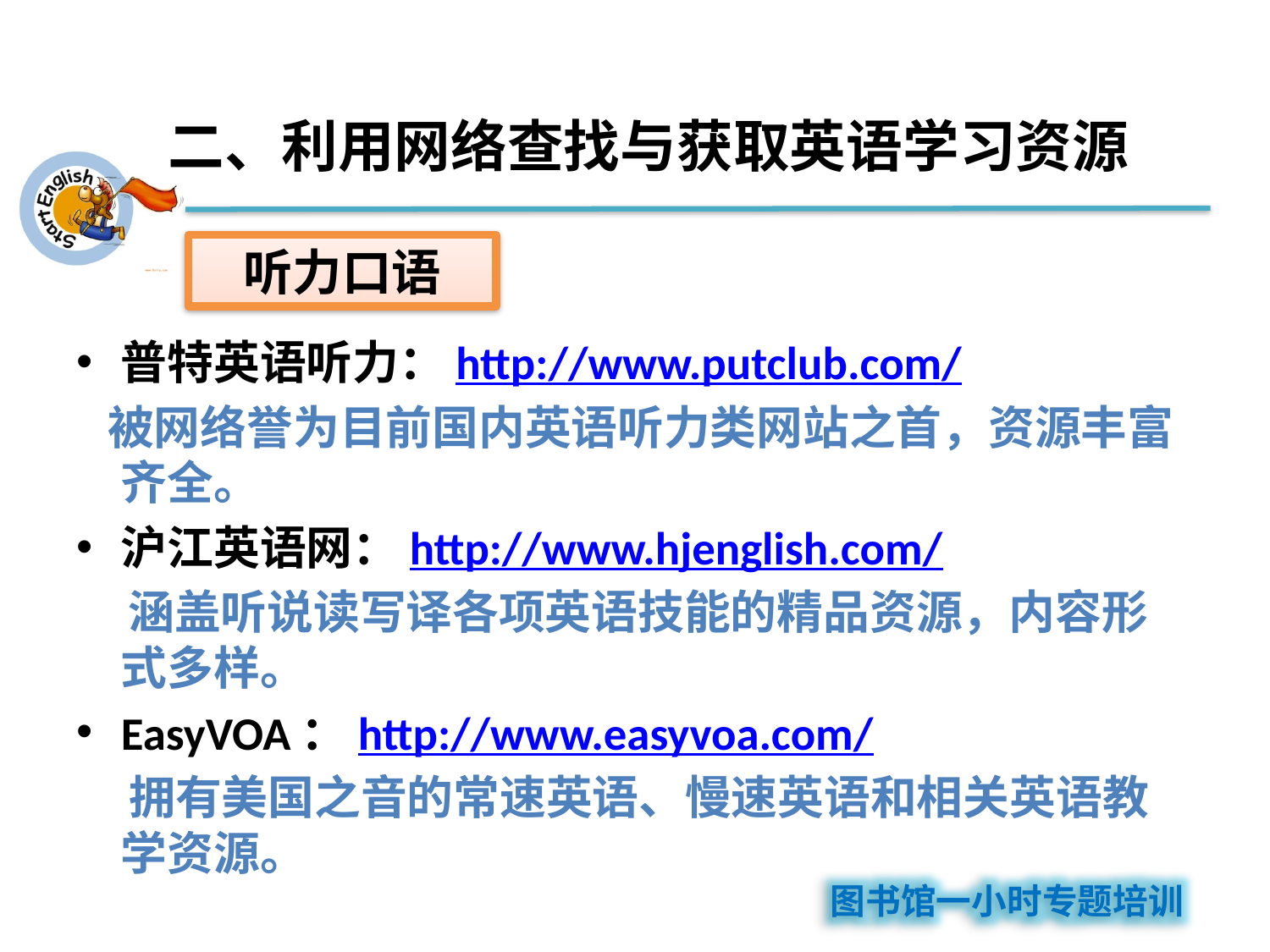

# 二、利用网络查找与获取英语学习资源
听力口语

普特英语听力：http://www.putclub.com/
  被网络誉为目前国内英语听力类网站之首，资源丰富齐全。
沪江英语网：http://www.hjenglish.com/
    涵盖听说读写译各项英语技能的精品资源，内容形式多样。
EasyVOA：http://www.easyvoa.com/
    拥有美国之音的常速英语、慢速英语和相关英语教学资源。